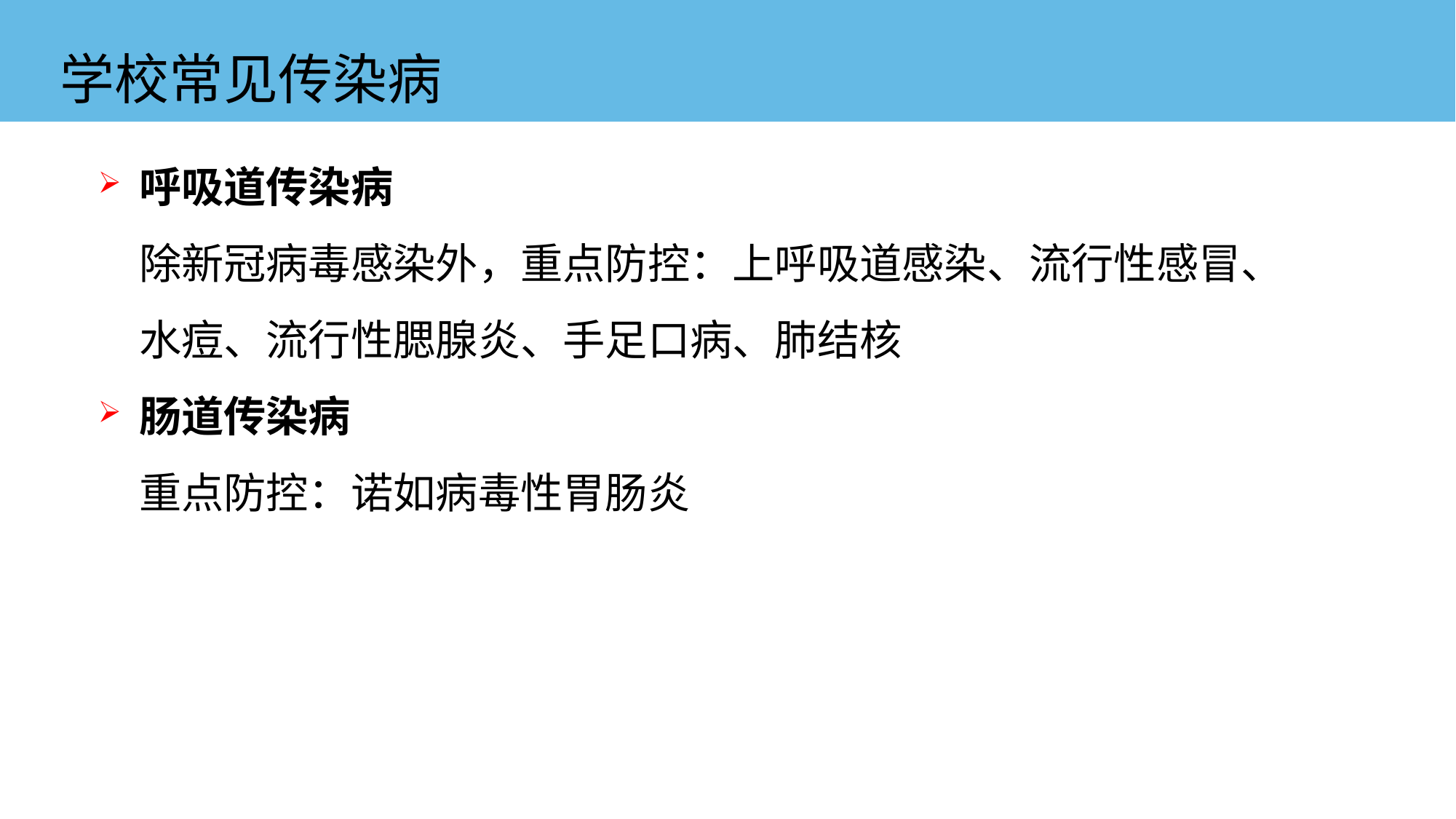

学校常见传染病
呼吸道传染病
除新冠病毒感染外，重点防控：上呼吸道感染、流行性感冒、水痘、流行性腮腺炎、手足口病、肺结核
肠道传染病
重点防控：诺如病毒性胃肠炎